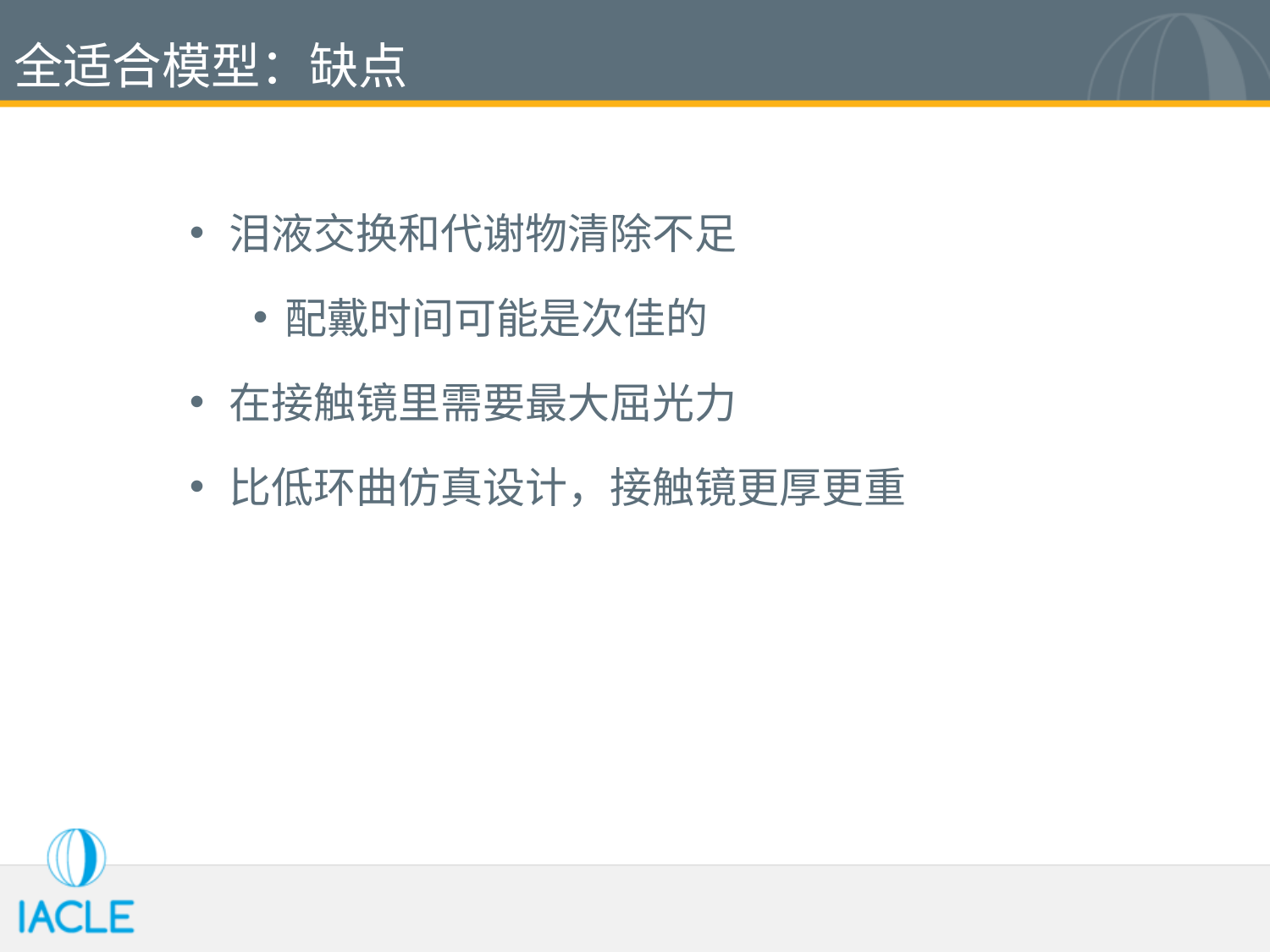

# 全适合模型：缺点
泪液交换和代谢物清除不足
配戴时间可能是次佳的
在接触镜里需要最大屈光力
比低环曲仿真设计，接触镜更厚更重